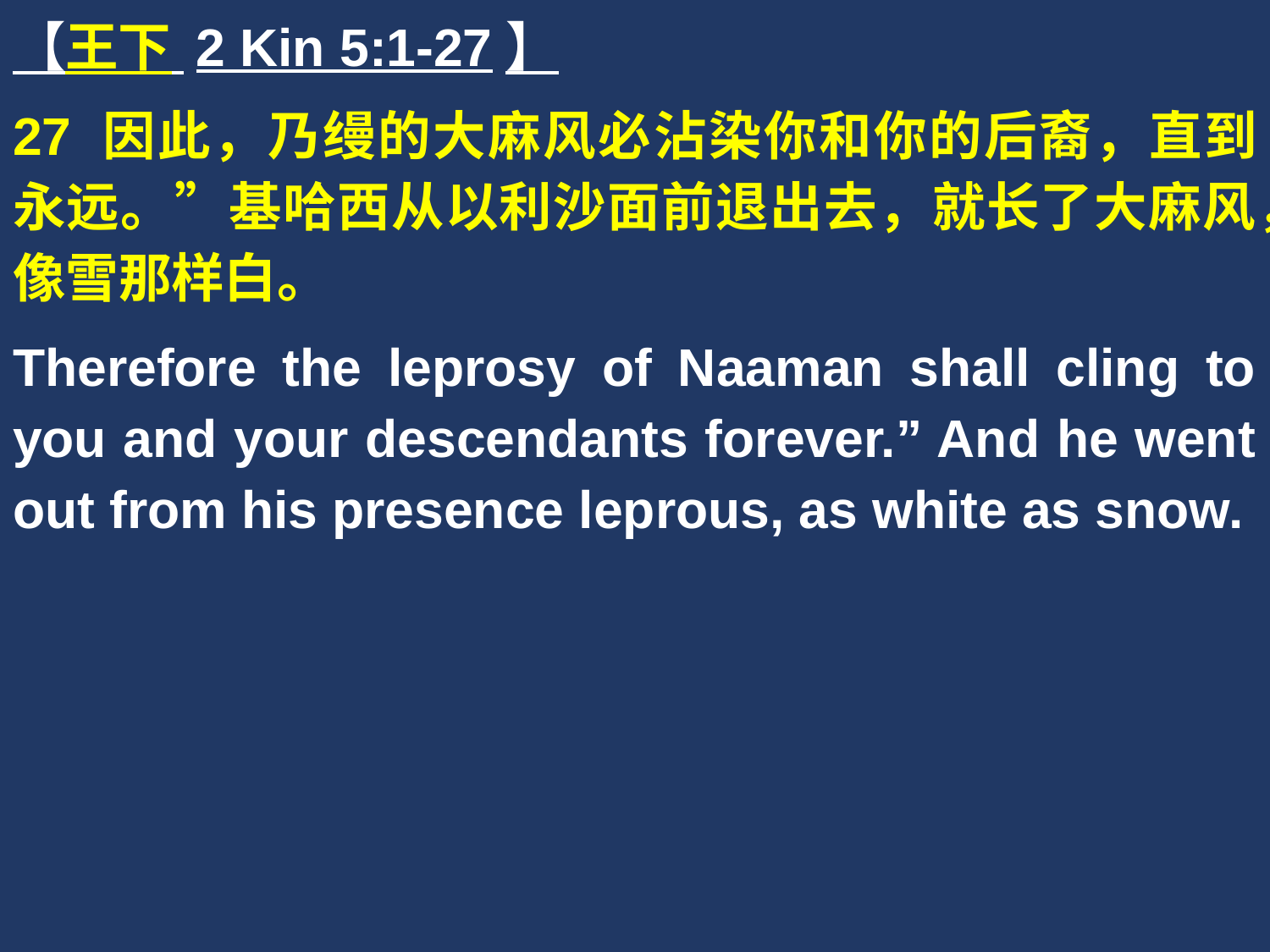

【王下 2 Kin 5:1-27】
27 因此，乃缦的大麻风必沾染你和你的后裔，直到永远。”基哈西从以利沙面前退出去，就长了大麻风，像雪那样白。
Therefore the leprosy of Naaman shall cling to you and your descendants forever.” And he went out from his presence leprous, as white as snow.